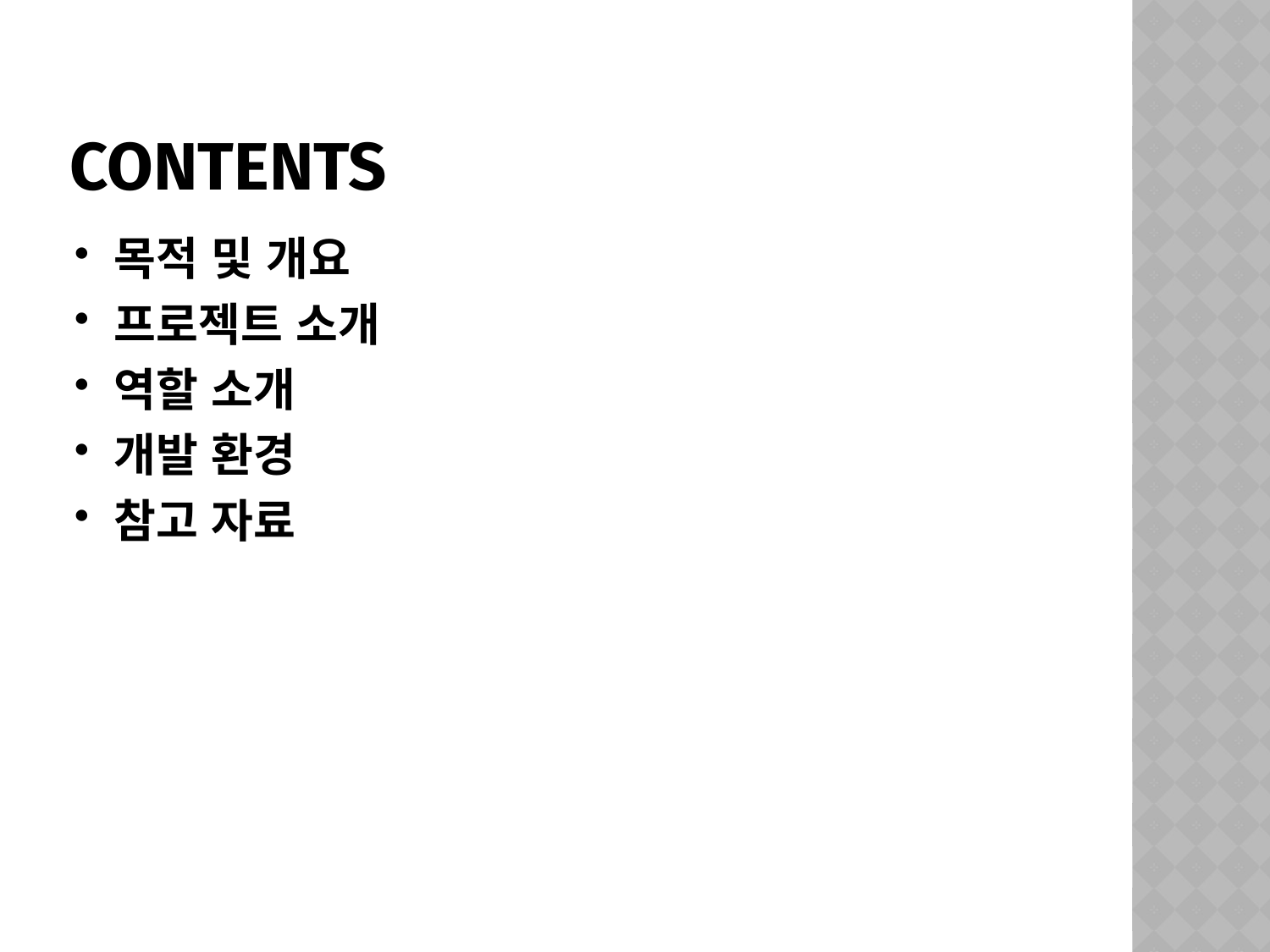

# CONTENTS
목적 및 개요
프로젝트 소개
역할 소개
개발 환경
참고 자료